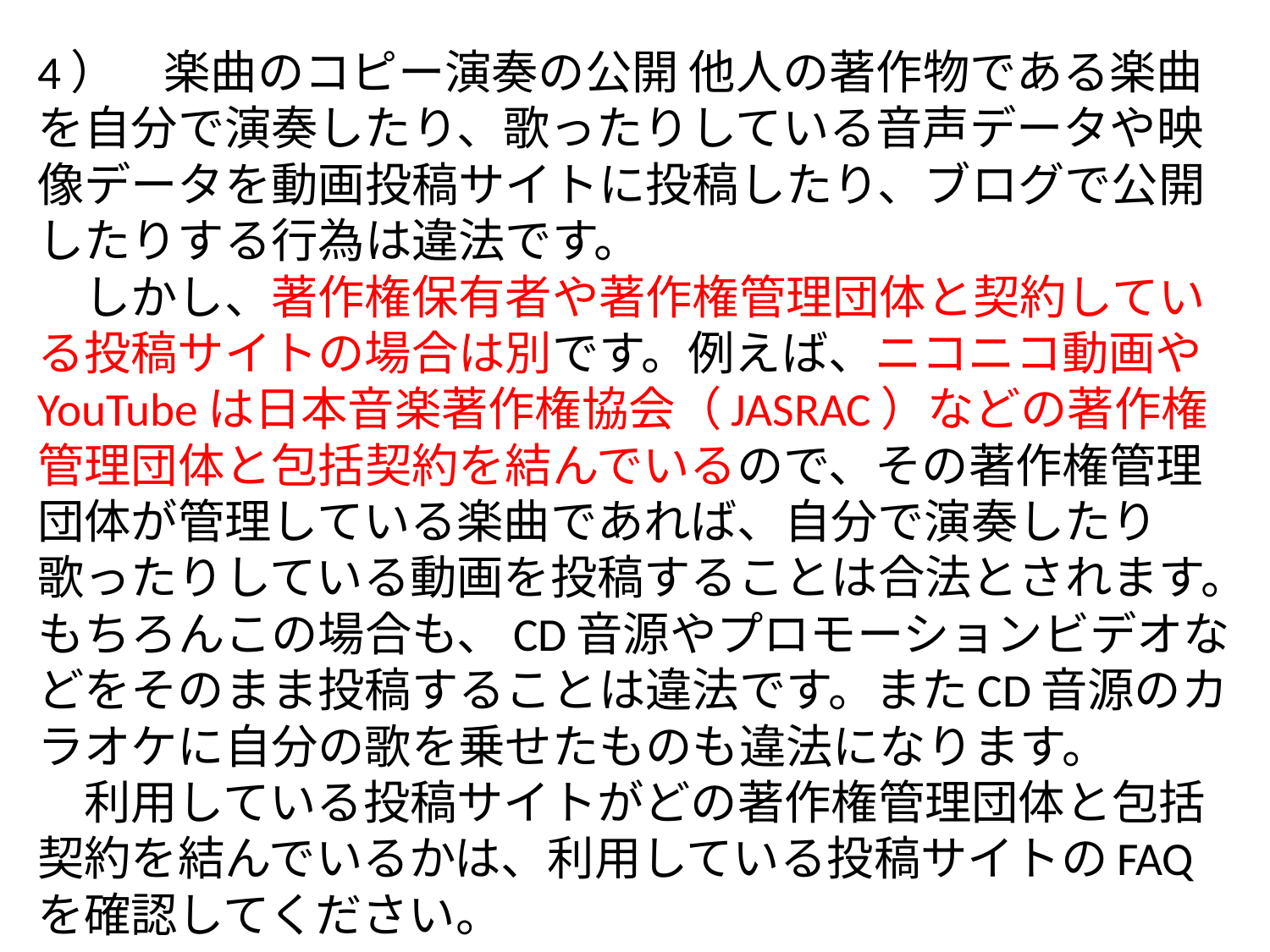

4）　楽曲のコピー演奏の公開 他人の著作物である楽曲を自分で演奏したり、歌ったりしている音声データや映像データを動画投稿サイトに投稿したり、ブログで公開したりする行為は違法です。
　しかし、著作権保有者や著作権管理団体と契約している投稿サイトの場合は別です。例えば、ニコニコ動画やYouTubeは日本音楽著作権協会（JASRAC）などの著作権管理団体と包括契約を結んでいるので、その著作権管理団体が管理している楽曲であれば、自分で演奏したり歌ったりしている動画を投稿することは合法とされます。もちろんこの場合も、CD音源やプロモーションビデオなどをそのまま投稿することは違法です。またCD音源のカラオケに自分の歌を乗せたものも違法になります。
　利用している投稿サイトがどの著作権管理団体と包括契約を結んでいるかは、利用している投稿サイトのFAQを確認してください。